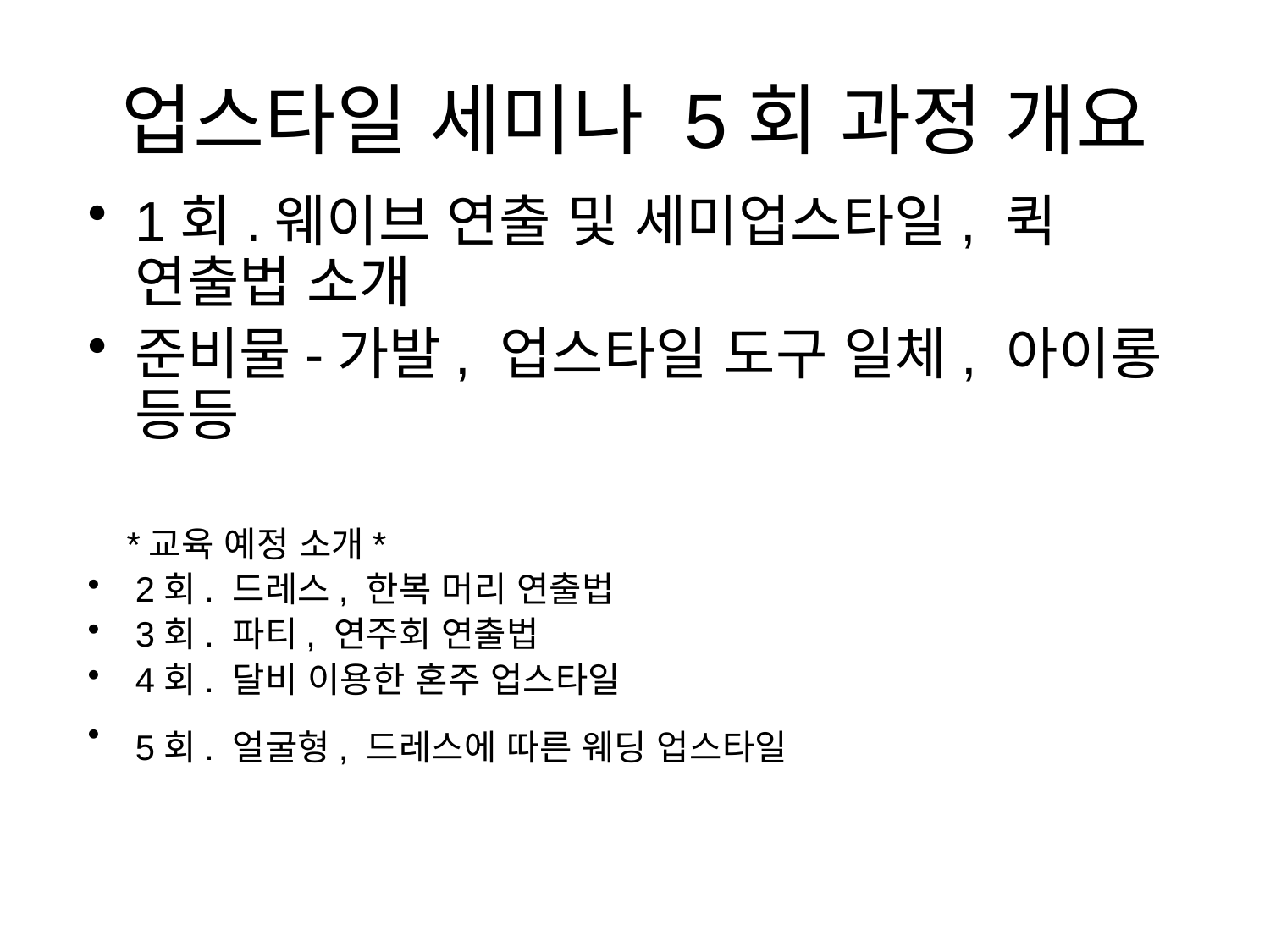

# 업스타일 세미나 5회 과정 개요
1회.웨이브 연출 및 세미업스타일, 퀵 연출법 소개
준비물-가발, 업스타일 도구 일체, 아이롱 등등

    *교육 예정 소개*
2회. 드레스, 한복 머리 연출법
3회. 파티, 연주회 연출법
4회. 달비 이용한 혼주 업스타일
5회. 얼굴형, 드레스에 따른 웨딩 업스타일